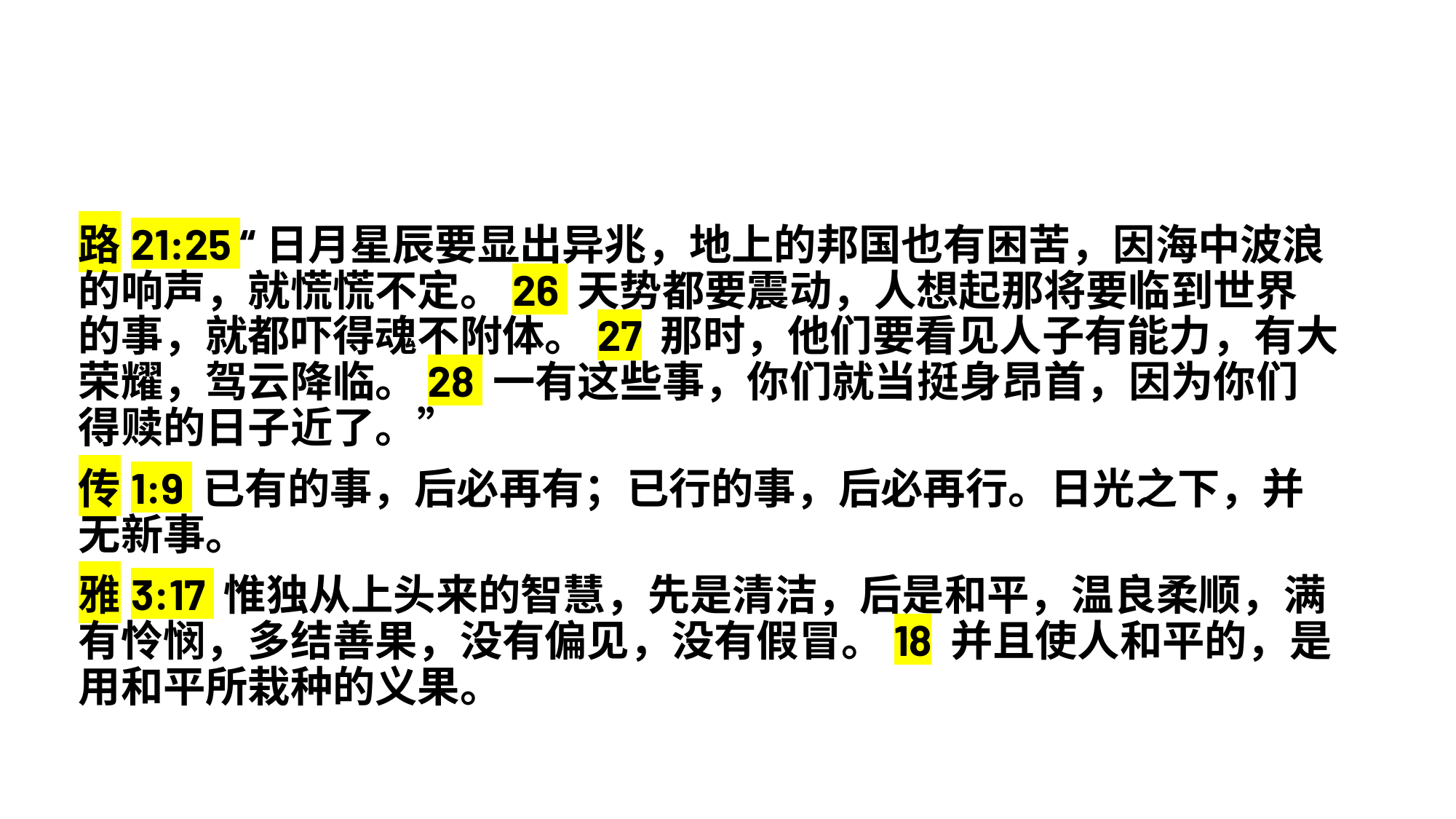

路21:25 “日月星辰要显出异兆，地上的邦国也有困苦，因海中波浪的响声，就慌慌不定。26 天势都要震动，人想起那将要临到世界的事，就都吓得魂不附体。27 那时，他们要看见人子有能力，有大荣耀，驾云降临。28 一有这些事，你们就当挺身昂首，因为你们得赎的日子近了。”
传1:9 已有的事，后必再有；已行的事，后必再行。日光之下，并无新事。
雅3:17 惟独从上头来的智慧，先是清洁，后是和平，温良柔顺，满有怜悯，多结善果，没有偏见，没有假冒。18 并且使人和平的，是用和平所栽种的义果。